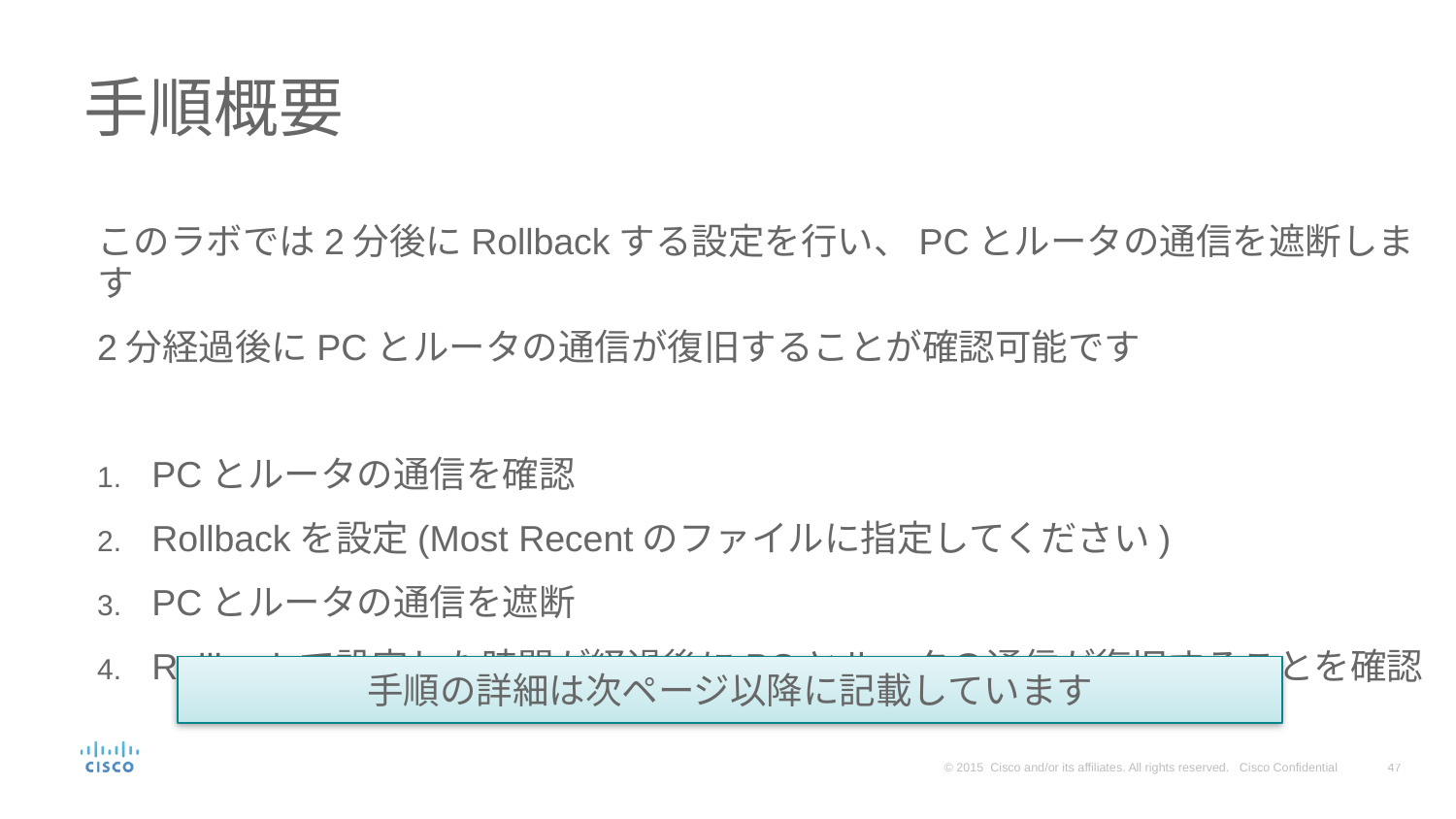

# 手順概要
このラボでは2分後にRollbackする設定を行い、PCとルータの通信を遮断します
2分経過後にPCとルータの通信が復旧することが確認可能です

PCとルータの通信を確認
Rollbackを設定(Most Recentのファイルに指定してください)
PCとルータの通信を遮断
Rollbackで設定した時間が経過後にPCとルータの通信が復旧することを確認
手順の詳細は次ページ以降に記載しています